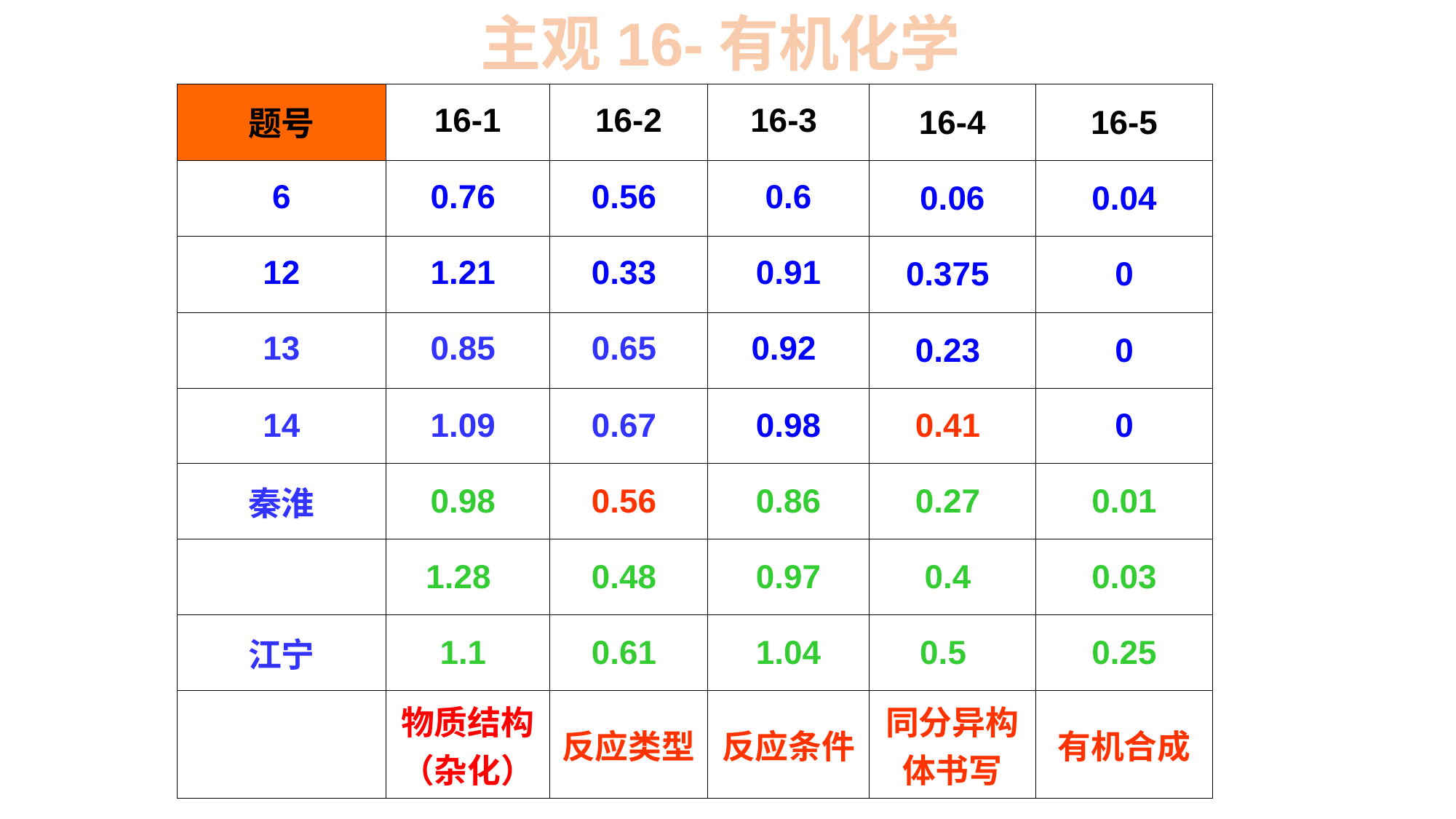

主观16-有机化学
| 题号 | 16-1 | 16-2 | 16-3 | 16-4 | 16-5 |
| --- | --- | --- | --- | --- | --- |
| 6 | 0.76 | 0.56 | 0.6 | 0.06 | 0.04 |
| 12 | 1.21 | 0.33 | 0.91 | 0.375 | 0 |
| 13 | 0.85 | 0.65 | 0.92 | 0.23 | 0 |
| 14 | 1.09 | 0.67 | 0.98 | 0.41 | 0 |
| 秦淮 | 0.98 | 0.56 | 0.86 | 0.27 | 0.01 |
|  | 1.28 | 0.48 | 0.97 | 0.4 | 0.03 |
| 江宁 | 1.1 | 0.61 | 1.04 | 0.5 | 0.25 |
|  | 物质结构（杂化） | 反应类型 | 反应条件 | 同分异构体书写 | 有机合成 |